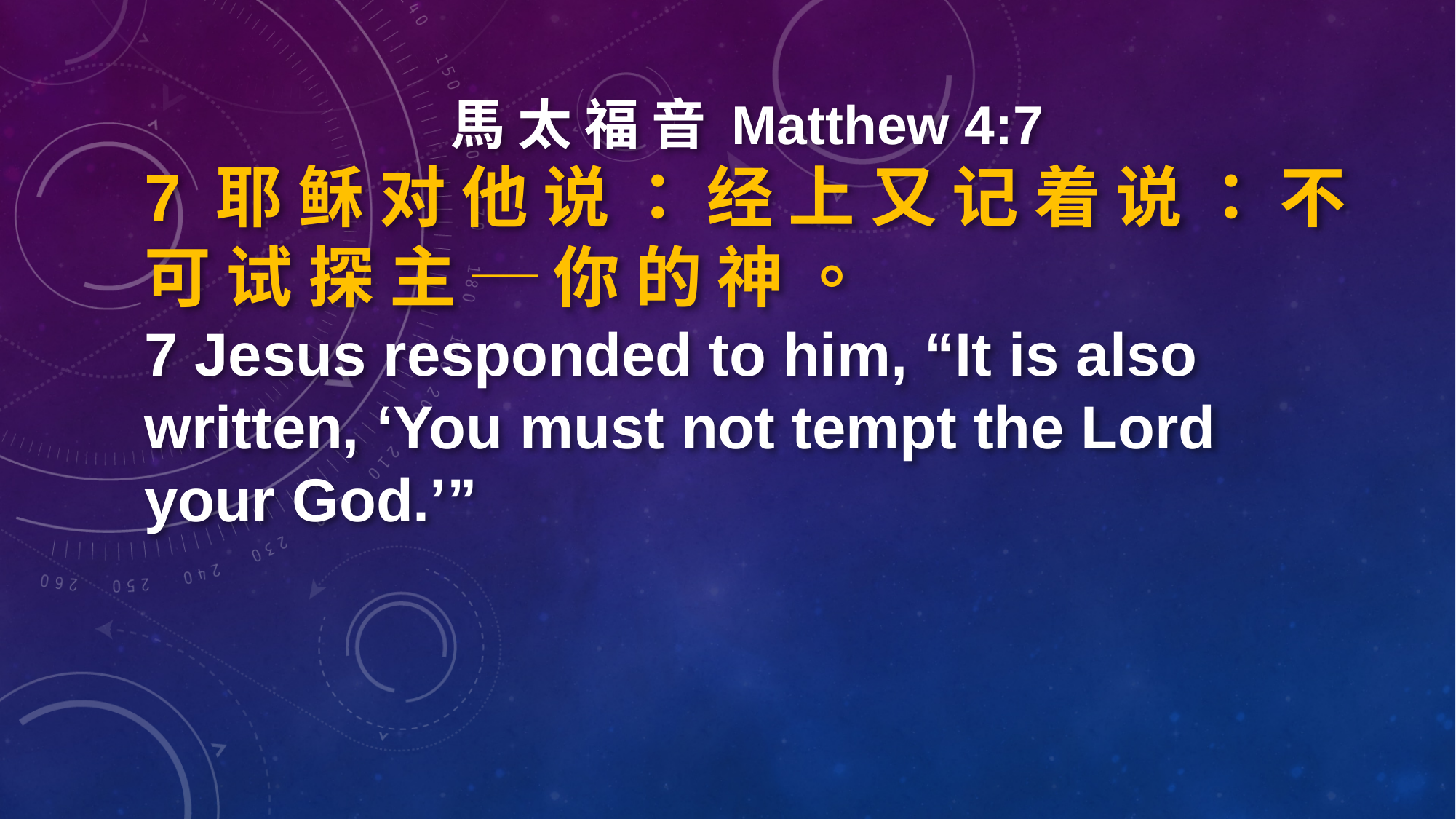

馬 太 福 音 Matthew 4:7
7 耶 稣 对 他 说 ： 经 上 又 记 着 说 ： 不 可 试 探 主 ─ 你 的 神 。
7 Jesus responded to him, “It is also written, ‘You must not tempt the Lord your God.’”